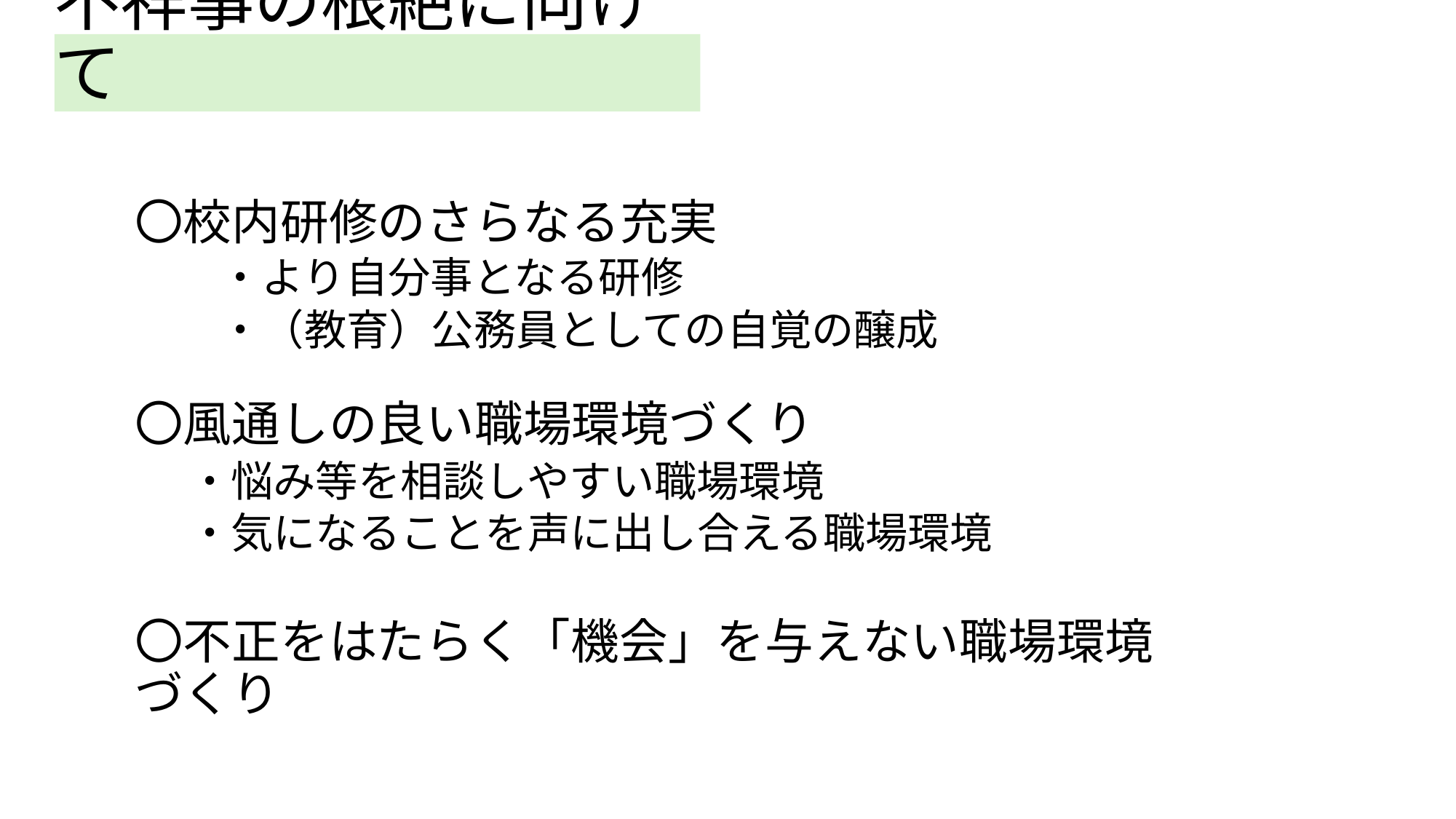

不祥事の根絶に向けて
〇校内研修のさらなる充実
　　・より自分事となる研修
　　・（教育）公務員としての自覚の醸成

〇風通しの良い職場環境づくり
・悩み等を相談しやすい職場環境
・気になることを声に出し合える職場環境

〇不正をはたらく「機会」を与えない職場環境づくり